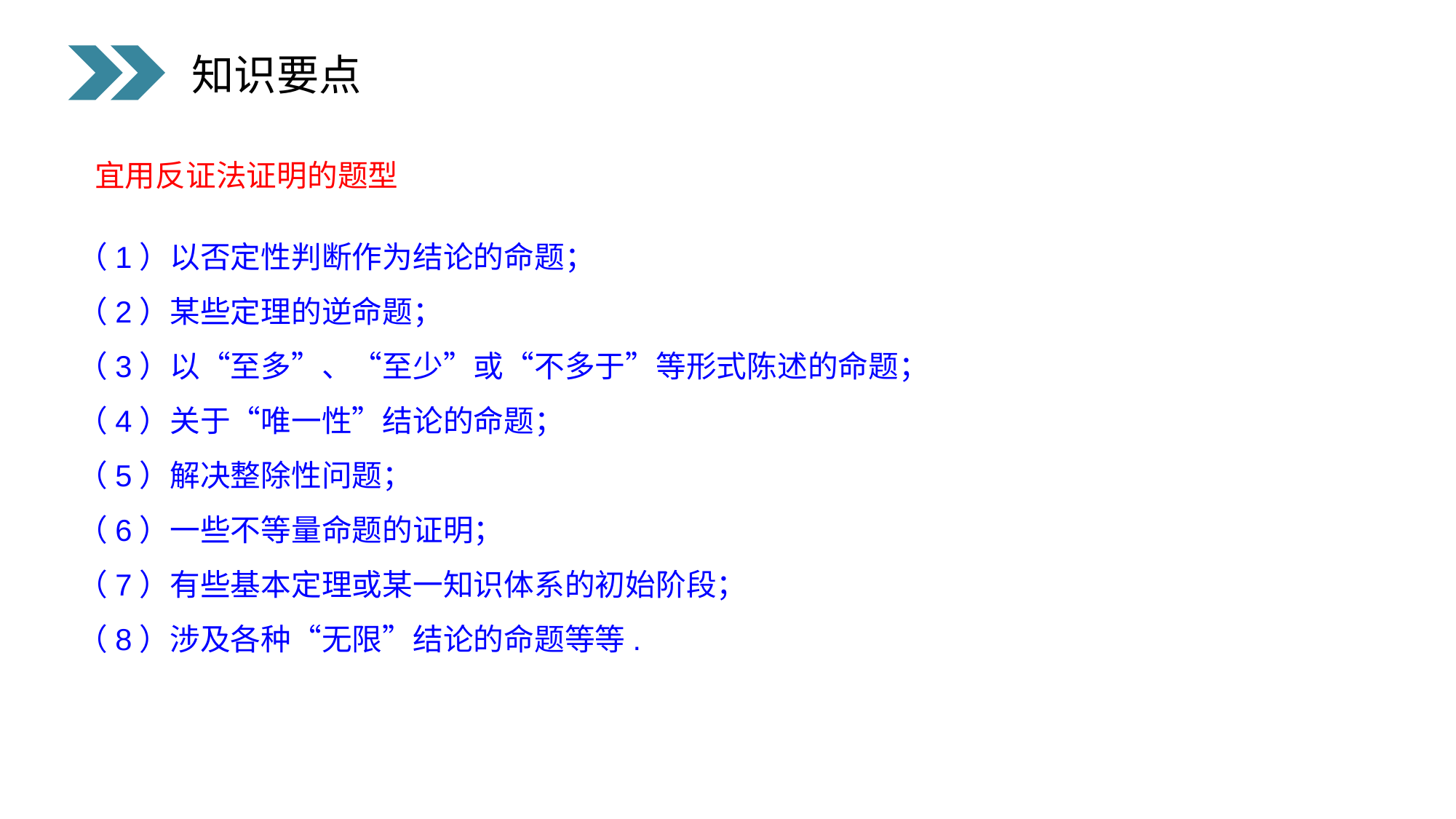

知识要点
（1）以否定性判断作为结论的命题；
（2）某些定理的逆命题；
（3）以“至多”、“至少”或“不多于”等形式陈述的命题；
（4）关于“唯一性”结论的命题；
（5）解决整除性问题；
（6）一些不等量命题的证明；
（7）有些基本定理或某一知识体系的初始阶段；
（8）涉及各种“无限”结论的命题等等.
宜用反证法证明的题型